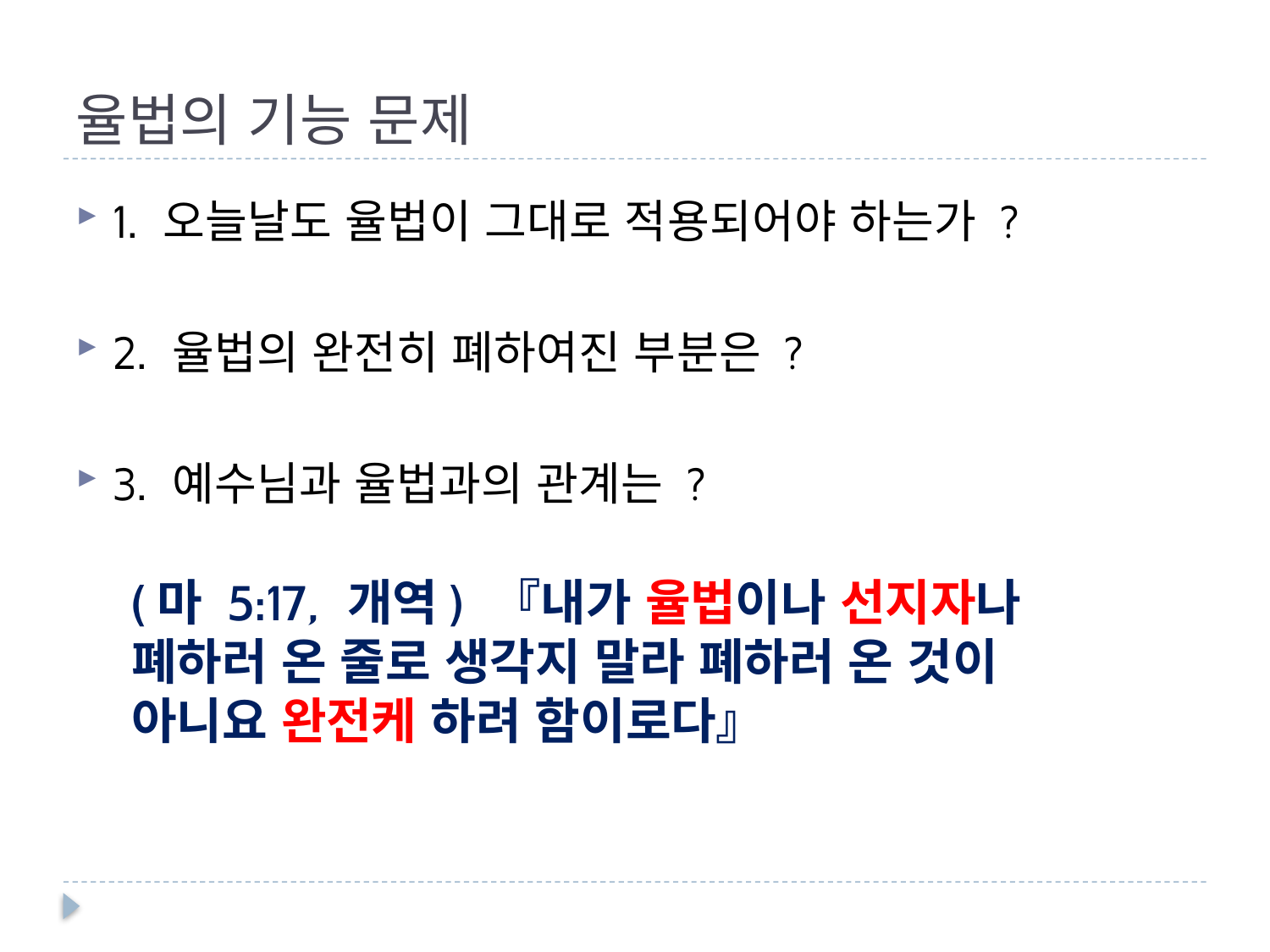

# 율법의 기능 문제
1. 오늘날도 율법이 그대로 적용되어야 하는가 ?

2. 율법의 완전히 폐하여진 부분은 ?

3. 예수님과 율법과의 관계는 ?
(마 5:17, 개역) 『내가 율법이나 선지자나 폐하러 온 줄로 생각지 말라 폐하러 온 것이 아니요 완전케 하려 함이로다』